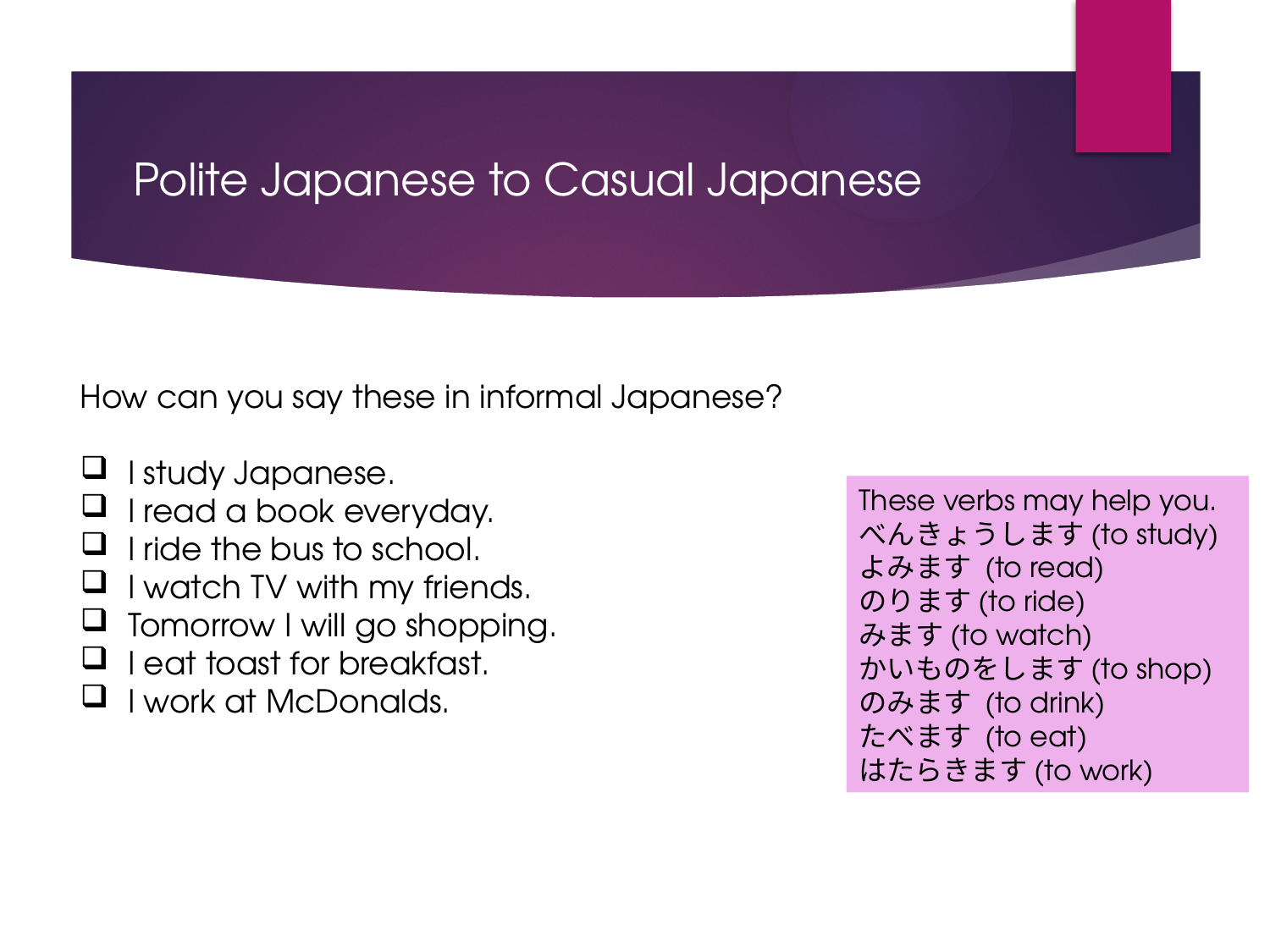

# Polite Japanese to Casual Japanese
How can you say these in informal Japanese?

I study Japanese.
I read a book everyday.
I ride the bus to school.
I watch TV with my friends.
Tomorrow I will go shopping.
I eat toast for breakfast.
I work at McDonalds.

These verbs may help you.
べんきょうします(to study)
よみます (to read)
のります(to ride)
みます(to watch)
かいものをします(to shop)
のみます (to drink)
たべます (to eat)
はたらきます(to work)